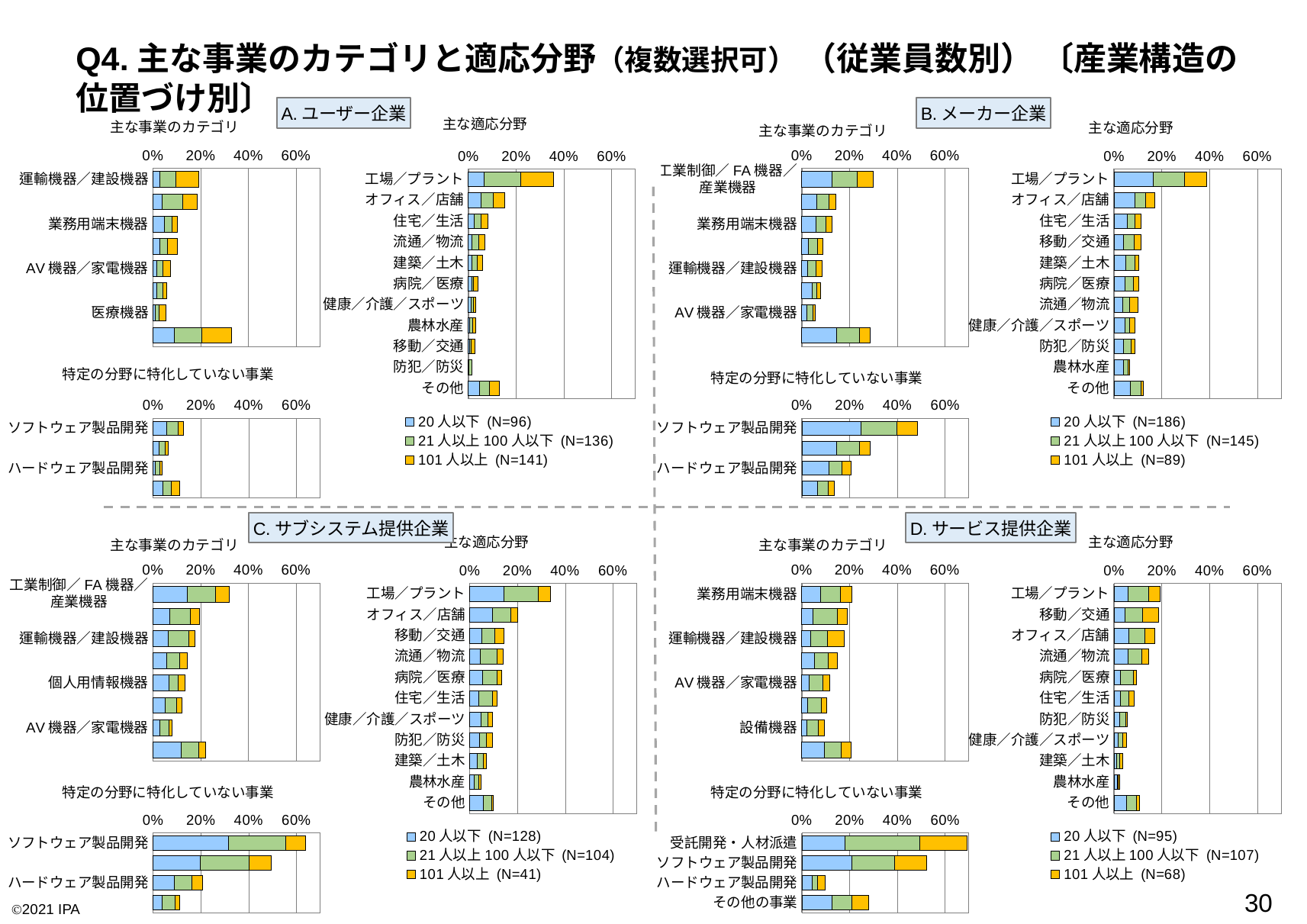

Q4.主な事業のカテゴリと適応分野（複数選択可） （従業員数別） 〔産業構造の位置づけ別〕
A.ユーザー企業
B.メーカー企業

### Chart:

| Category | 20人以下 (N=96) | 21人以上100人以下 (N=136) | 101人以上 (N=141) |
|---|---|---|---|
| 工場／プラント | 0.064343163538874 | 0.1554959785522788 | 0.13672922252010725 |
| オフィス／店舗 | 0.05361930294906166 | 0.05093833780160858 | 0.04825737265415549 |
| 住宅／生活 | 0.024128686327077747 | 0.029490616621983913 | 0.029490616621983913 |
| 流通／物流 | 0.0160857908847185 | 0.02680965147453083 | 0.02680965147453083 |
| 建築／土木 | 0.013404825737265416 | 0.024128686327077747 | 0.021447721179624665 |
| 病院／医療 | 0.0160857908847185 | 0.005361930294906166 | 0.01876675603217158 |
| 健康／介護／スポーツ | 0.010723860589812333 | 0.010723860589812333 | 0.010723860589812333 |
| 農林水産 | 0.005361930294906166 | 0.013404825737265416 | 0.010723860589812333 |
| 移動／交通 | 0.005361930294906166 | 0.005361930294906166 | 0.0160857908847185 |
| 防犯／防災 | 0.002680965147453083 | 0.010723860589812333 | 0.0 |
| その他 | 0.045576407506702415 | 0.04289544235924933 | 0.040214477211796246 |

### Chart:

| Category | 20人以下 (N=96) | 21人以上100人以下 (N=136) | 101人以上 (N=141) |
|---|---|---|---|
| 運輸機器／建設機器 | 0.029490616621983913 | 0.06702412868632708 | 0.09651474530831099 |
| 工業制御／FA機器／産業機器 | 0.03753351206434316 | 0.08847184986595175 | 0.058981233243967826 |
| 業務用端末機器 | 0.04825737265415549 | 0.032171581769437 | 0.021447721179624665 |
| 設備機器 | 0.029490616621983913 | 0.032171581769437 | 0.040214477211796246 |
| AV機器／家電機器 | 0.0160857908847185 | 0.024128686327077747 | 0.032171581769437 |
| 個人用情報機器 | 0.0160857908847185 | 0.02680965147453083 | 0.013404825737265416 |
| 医療機器 | 0.010723860589812333 | 0.0160857908847185 | 0.02680965147453083 |
| その他 | 0.08847184986595175 | 0.11528150134048257 | 0.1260053619302949 |

### Chart: 主な事業のカテゴリ

| Category | 20人以下 (N=186) | 21人以上100人以下 (N=145) | 101人以上 (N=89) |
|---|---|---|---|
| 工業制御／FA機器／産業機器 | 0.1261904761904762 | 0.10714285714285714 | 0.06666666666666667 |
| 設備機器 | 0.06190476190476191 | 0.05238095238095238 | 0.02857142857142857 |
| 業務用端末機器 | 0.05952380952380952 | 0.04047619047619048 | 0.02857142857142857 |
| 医療機器 | 0.02857142857142857 | 0.0380952380952381 | 0.02142857142857143 |
| 運輸機器／建設機器 | 0.023809523809523808 | 0.03571428571428571 | 0.02619047619047619 |
| 個人用情報機器 | 0.04285714285714286 | 0.02142857142857143 | 0.014285714285714285 |
| AV機器／家電機器 | 0.02142857142857143 | 0.02619047619047619 | 0.009523809523809525 |
| その他 | 0.14761904761904762 | 0.09523809523809523 | 0.04285714285714286 |

### Chart: 主な適応分野

| Category | 20人以下 (N=186) | 21人以上100人以下 (N=145) | 101人以上 (N=89) |
|---|---|---|---|
| 工場／プラント | 0.16428571428571428 | 0.13095238095238096 | 0.09285714285714286 |
| オフィス／店舗 | 0.0880952380952381 | 0.04285714285714286 | 0.0380952380952381 |
| 住宅／生活 | 0.05476190476190476 | 0.03333333333333333 | 0.02619047619047619 |
| 移動／交通 | 0.04047619047619048 | 0.04285714285714286 | 0.02857142857142857 |
| 建築／土木 | 0.047619047619047616 | 0.04047619047619048 | 0.016666666666666666 |
| 病院／医療 | 0.04523809523809524 | 0.03571428571428571 | 0.02142857142857143 |
| 流通／物流 | 0.03571428571428571 | 0.030952380952380953 | 0.03333333333333333 |
| 健康／介護／スポーツ | 0.04523809523809524 | 0.02142857142857143 | 0.01904761904761905 |
| 防犯／防災 | 0.04047619047619048 | 0.030952380952380953 | 0.014285714285714285 |
| 農林水産 | 0.04047619047619048 | 0.01904761904761905 | 0.004761904761904762 |
| その他 | 0.06904761904761905 | 0.04523809523809524 | 0.009523809523809525 |

### Chart:

| Category | 20人以下 (N=96) | 21人以上100人以下 (N=136) | 101人以上 (N=141) |
|---|---|---|---|
| ソフトウェア製品開発 | 0.05630026809651475 | 0.04825737265415549 | 0.021447721179624665 |
| 受託開発・人材派遣 | 0.024128686327077747 | 0.02680965147453083 | 0.013404825737265416 |
| ハードウェア製品開発 | 0.00804289544235925 | 0.021447721179624665 | 0.00804289544235925 |
| その他の事業 | 0.040214477211796246 | 0.03485254691689008 | 0.03485254691689008 |

### Chart: 特定の分野に特化していない事業

| Category | 20人以下 (N=186) | 21人以上100人以下 (N=145) | 101人以上 (N=89) |
|---|---|---|---|
| ソフトウェア製品開発 | 0.24761904761904763 | 0.15 | 0.0880952380952381 |
| 受託開発・人材派遣 | 0.14523809523809525 | 0.09761904761904762 | 0.04285714285714286 |
| ハードウェア製品開発 | 0.11428571428571428 | 0.05476190476190476 | 0.03571428571428571 |
| その他の事業 | 0.06428571428571428 | 0.04523809523809524 | 0.02619047619047619 |
C.サブシステム提供企業
D.サービス提供企業

### Chart: 主な事業のカテゴリ

| Category | 20人以下 (N=128) | 21人以上100人以下 (N=104) | 101人以上 (N=41) |
|---|---|---|---|
| 工業制御／FA機器／産業機器 | 0.14285714285714285 | 0.12087912087912088 | 0.054945054945054944 |
| 業務用端末機器 | 0.0695970695970696 | 0.08791208791208792 | 0.03663003663003663 |
| 運輸機器／建設機器 | 0.06227106227106227 | 0.08791208791208792 | 0.02564102564102564 |
| 設備機器 | 0.05860805860805861 | 0.054945054945054944 | 0.029304029304029304 |
| 個人用情報機器 | 0.06593406593406594 | 0.040293040293040296 | 0.029304029304029304 |
| 医療機器 | 0.05128205128205128 | 0.047619047619047616 | 0.02197802197802198 |
| AV機器／家電機器 | 0.029304029304029304 | 0.03663003663003663 | 0.014652014652014652 |
| その他 | 0.11721611721611722 | 0.07326007326007326 | 0.029304029304029304 |

### Chart: 主な適応分野

| Category | 20人以下 (N=128) | 21人以上100人以下 (N=104) | 101人以上 (N=41) |
|---|---|---|---|
| 工場／プラント | 0.14285714285714285 | 0.14285714285714285 | 0.05128205128205128 |
| オフィス／店舗 | 0.09523809523809523 | 0.07692307692307693 | 0.029304029304029304 |
| 移動／交通 | 0.05128205128205128 | 0.054945054945054944 | 0.03663003663003663 |
| 流通／物流 | 0.04395604395604396 | 0.0695970695970696 | 0.02564102564102564 |
| 病院／医療 | 0.054945054945054944 | 0.05860805860805861 | 0.02197802197802198 |
| 住宅／生活 | 0.03663003663003663 | 0.05860805860805861 | 0.018315018315018316 |
| 健康／介護／スポーツ | 0.047619047619047616 | 0.029304029304029304 | 0.018315018315018316 |
| 防犯／防災 | 0.040293040293040296 | 0.029304029304029304 | 0.02564102564102564 |
| 建築／土木 | 0.03296703296703297 | 0.02564102564102564 | 0.01098901098901099 |
| 農林水産 | 0.018315018315018316 | 0.018315018315018316 | 0.01098901098901099 |
| その他 | 0.05860805860805861 | 0.03296703296703297 | 0.007326007326007326 |

### Chart: 主な事業のカテゴリ

| Category | 20人以下 (N=95) | 21人以上100人以下 (N=107) | 101人以上 (N=68) |
|---|---|---|---|
| 業務用端末機器 | 0.07777777777777778 | 0.08518518518518518 | 0.04814814814814815 |
| 個人用情報機器 | 0.04814814814814815 | 0.1 | 0.044444444444444446 |
| 運輸機器／建設機器 | 0.037037037037037035 | 0.07037037037037037 | 0.07037037037037037 |
| 工業制御／FA機器／産業機器 | 0.05185185185185185 | 0.05925925925925926 | 0.037037037037037035 |
| AV機器／家電機器 | 0.02962962962962963 | 0.05925925925925926 | 0.02962962962962963 |
| 医療機器 | 0.025925925925925925 | 0.05555555555555555 | 0.022222222222222223 |
| 設備機器 | 0.022222222222222223 | 0.04814814814814815 | 0.025925925925925925 |
| その他 | 0.0962962962962963 | 0.07037037037037037 | 0.040740740740740744 |

### Chart: 主な適応分野

| Category | 20人以下 (N=95) | 21人以上100人以下 (N=107) | 101人以上 (N=68) |
|---|---|---|---|
| 工場／プラント | 0.05925925925925926 | 0.08518518518518518 | 0.04814814814814815 |
| 移動／交通 | 0.044444444444444446 | 0.07407407407407407 | 0.06666666666666667 |
| オフィス／店舗 | 0.06296296296296296 | 0.06666666666666667 | 0.040740740740740744 |
| 流通／物流 | 0.05925925925925926 | 0.05555555555555555 | 0.02962962962962963 |
| 病院／医療 | 0.025925925925925925 | 0.05555555555555555 | 0.011111111111111112 |
| 住宅／生活 | 0.025925925925925925 | 0.037037037037037035 | 0.022222222222222223 |
| 防犯／防災 | 0.022222222222222223 | 0.025925925925925925 | 0.007407407407407408 |
| 健康／介護／スポーツ | 0.018518518518518517 | 0.018518518518518517 | 0.014814814814814815 |
| 建築／土木 | 0.011111111111111112 | 0.011111111111111112 | 0.014814814814814815 |
| 農林水産 | 0.014814814814814815 | 0.003703703703703704 | 0.003703703703703704 |
| その他 | 0.05185185185185185 | 0.040740740740740744 | 0.014814814814814815 |

### Chart: 特定の分野に特化していない事業

| Category | 20人以下 (N=128) | 21人以上100人以下 (N=104) | 101人以上 (N=41) |
|---|---|---|---|
| ソフトウェア製品開発 | 0.315018315018315 | 0.24175824175824176 | 0.08058608058608059 |
| 受託開発・人材派遣 | 0.1978021978021978 | 0.20512820512820512 | 0.09157509157509157 |
| ハードウェア製品開発 | 0.08791208791208792 | 0.07326007326007326 | 0.047619047619047616 |
| その他の事業 | 0.03663003663003663 | 0.054945054945054944 | 0.018315018315018316 |

### Chart: 特定の分野に特化していない事業

| Category | 20人以下 (N=95) | 21人以上100人以下 (N=107) | 101人以上 (N=68) |
|---|---|---|---|
| 受託開発・人材派遣 | 0.1814814814814815 | 0.3111111111111111 | 0.2 |
| ソフトウェア製品開発 | 0.2111111111111111 | 0.17777777777777778 | 0.13333333333333333 |
| ハードウェア製品開発 | 0.044444444444444446 | 0.022222222222222223 | 0.02962962962962963 |
| その他の事業 | 0.1259259259259259 | 0.08518518518518518 | 0.07037037037037037 |